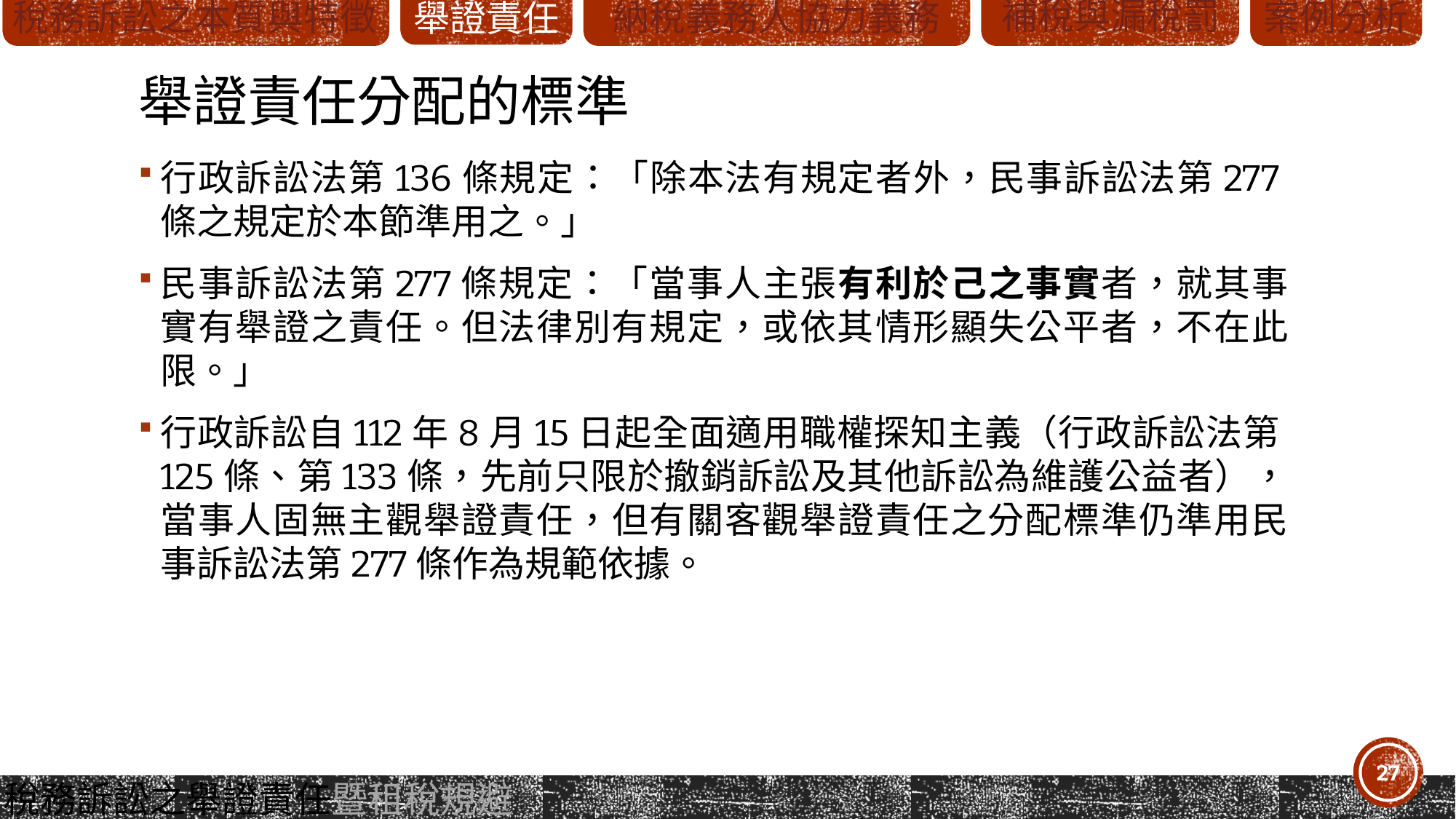

# 舉證責任分配的標準
行政訴訟法第136條規定：「除本法有規定者外，民事訴訟法第277條之規定於本節準用之。」
民事訴訟法第277條規定：「當事人主張有利於己之事實者，就其事實有舉證之責任。但法律別有規定，或依其情形顯失公平者，不在此限。」
行政訴訟自112年8月15日起全面適用職權探知主義（行政訴訟法第125條、第133條，先前只限於撤銷訴訟及其他訴訟為維護公益者），當事人固無主觀舉證責任，但有關客觀舉證責任之分配標準仍準用民事訴訟法第277條作為規範依據。

27